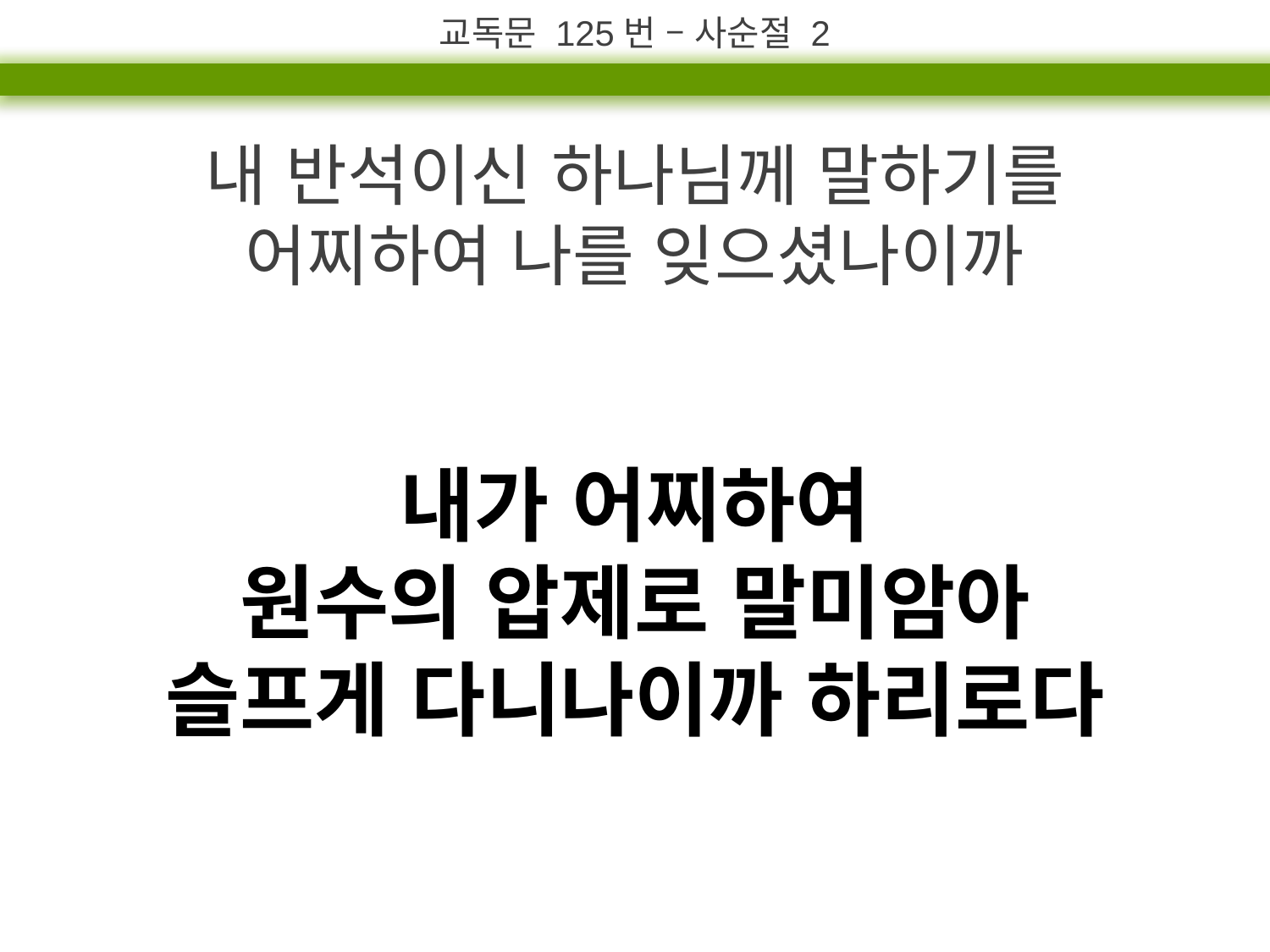

교독문 125번 – 사순절 2

내 반석이신 하나님께 말하기를
어찌하여 나를 잊으셨나이까
내가 어찌하여
원수의 압제로 말미암아
슬프게 다니나이까 하리로다